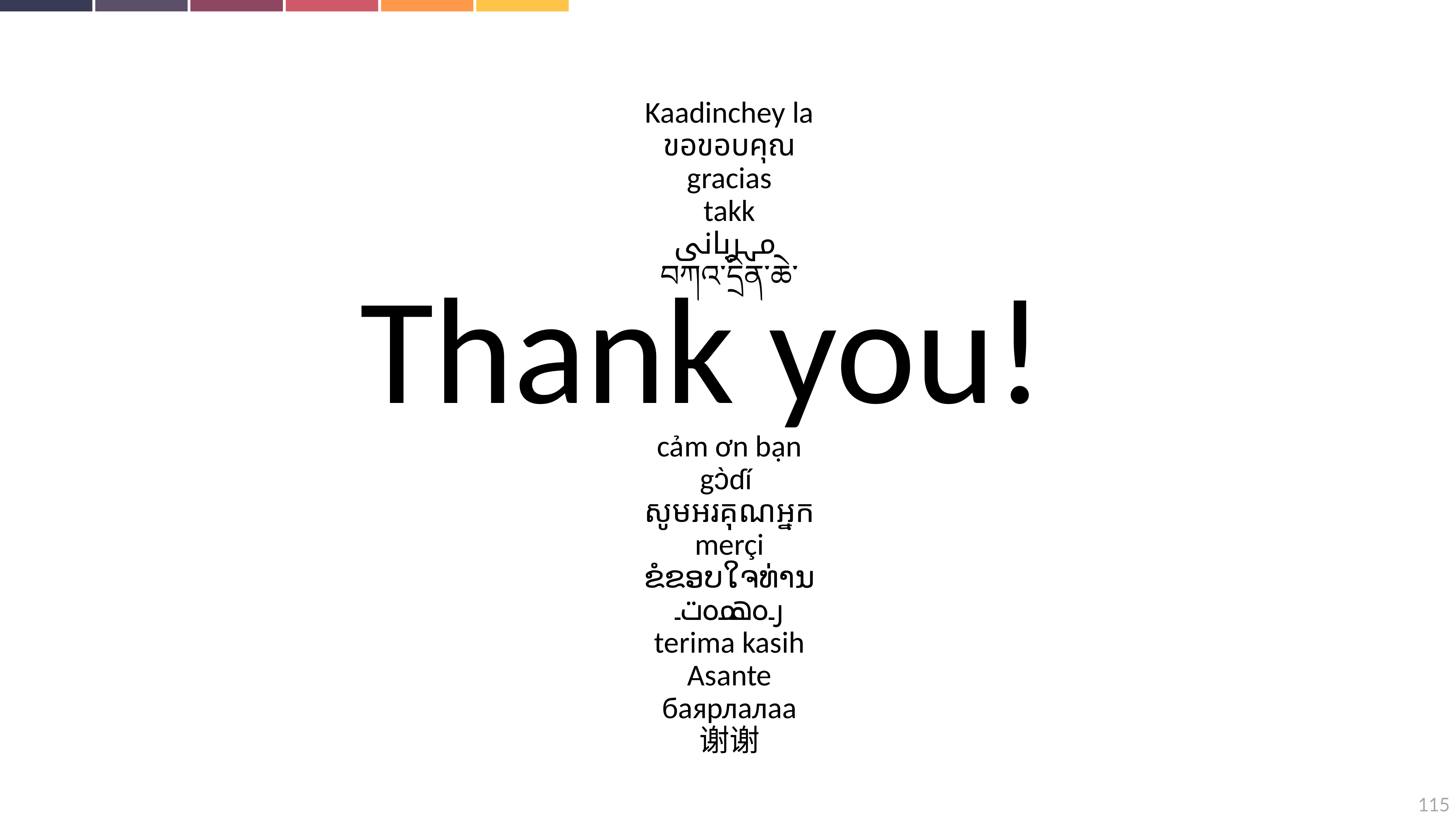

Kaadinchey la
ขอขอบคุณ
gracias
takk
مہربانی
བཀའ་དྲིན་ཆེ་
Thank you!
cảm ơn bạn
gɔ̀ɗí
សូមអរគុណអ្នក
merçi
ຂໍຂອບໃຈທ່ານ
رەھمەت
terima kasih
Asante
баярлалаа
谢谢